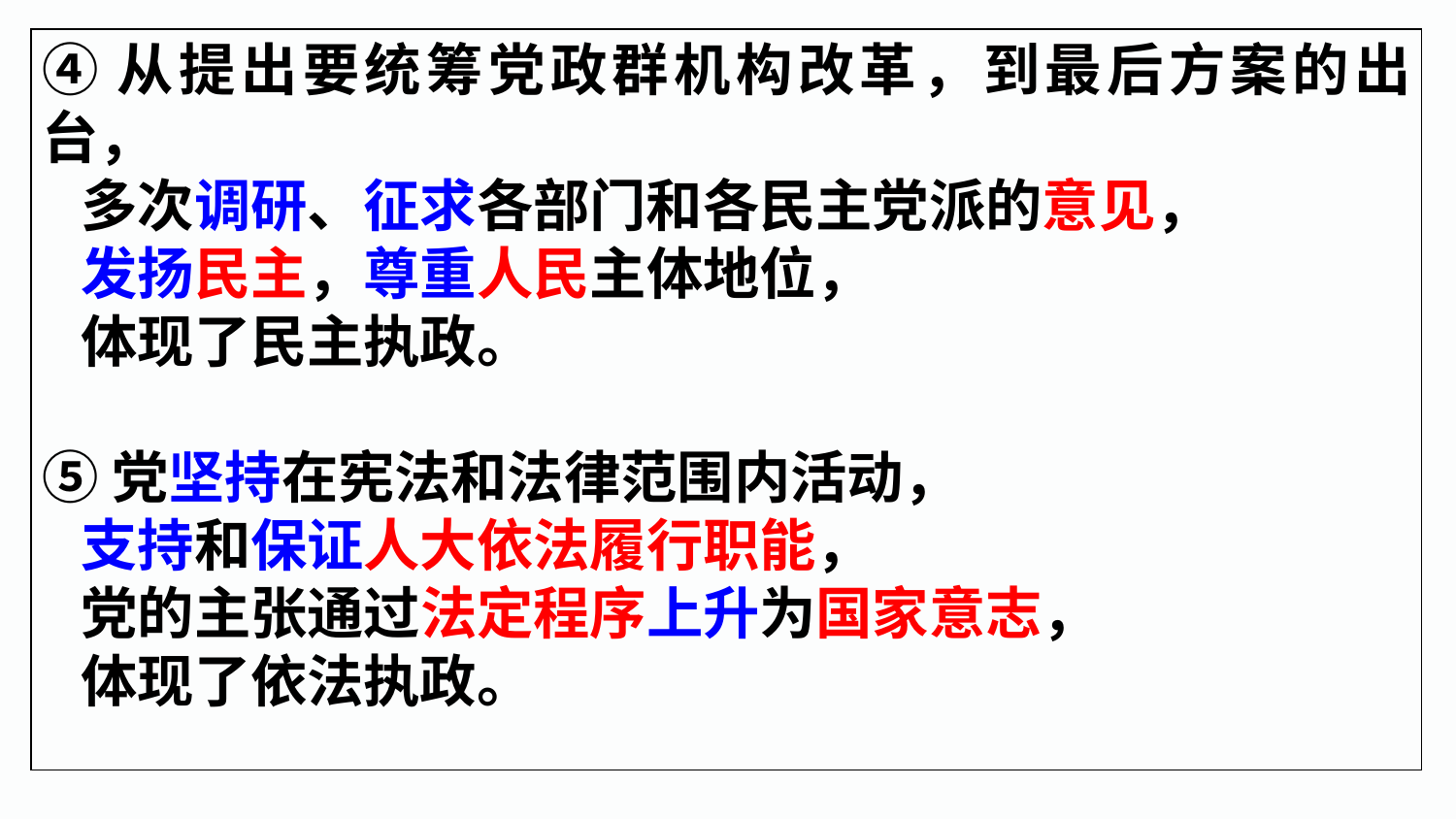

④从提出要统筹党政群机构改革，到最后方案的出台，
  多次调研、征求各部门和各民主党派的意见，
  发扬民主，尊重人民主体地位，
  体现了民主执政。

⑤党坚持在宪法和法律范围内活动，
  支持和保证人大依法履行职能，
  党的主张通过法定程序上升为国家意志，
  体现了依法执政。